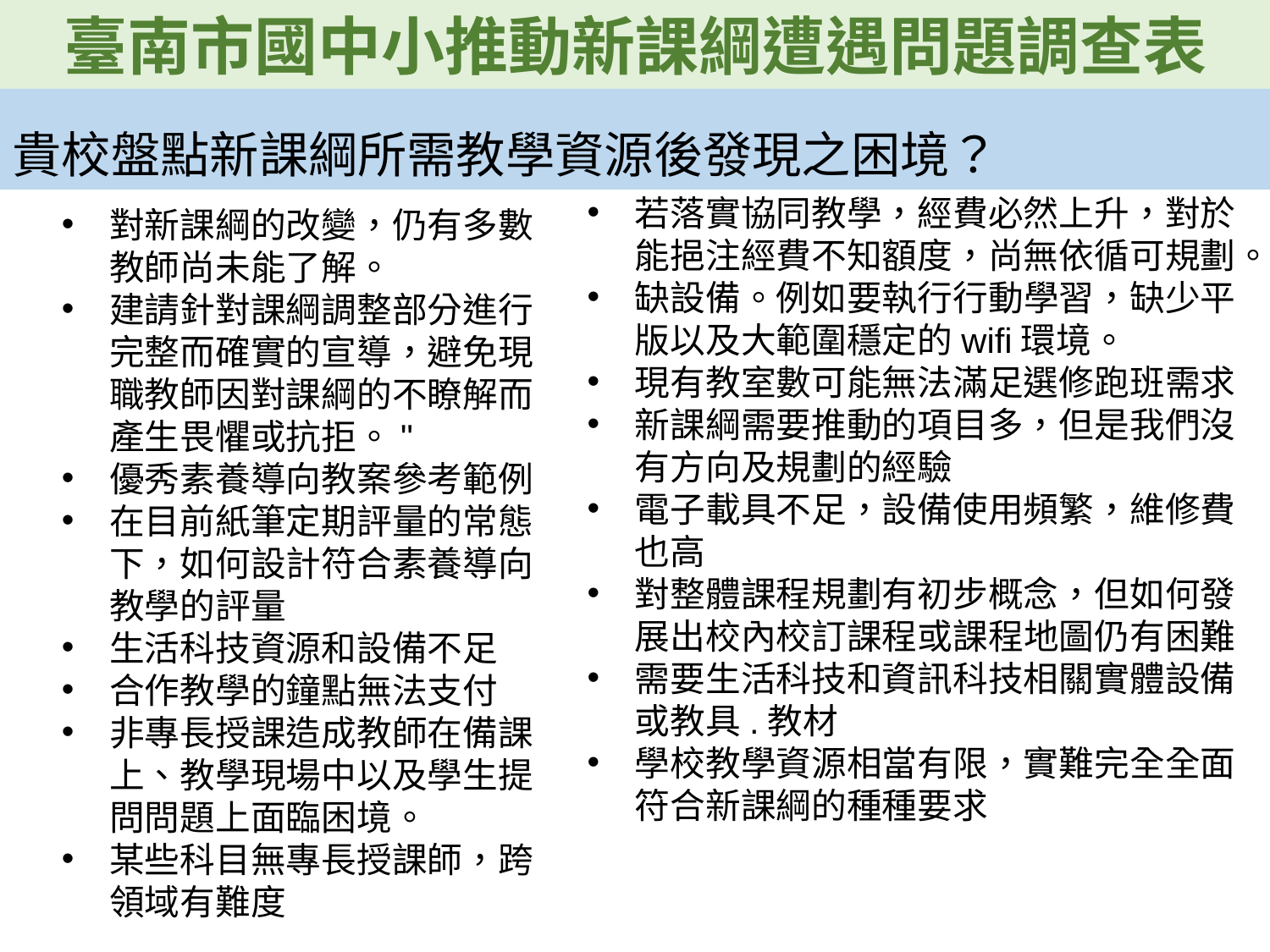

臺南市國中小推動新課綱遭遇問題調查表
貴校盤點新課綱所需教學資源後發現之困境？
若落實協同教學，經費必然上升，對於能挹注經費不知額度，尚無依循可規劃。
缺設備。例如要執行行動學習，缺少平版以及大範圍穩定的wifi環境。
現有教室數可能無法滿足選修跑班需求
新課綱需要推動的項目多，但是我們沒有方向及規劃的經驗
電子載具不足，設備使用頻繁，維修費也高
對整體課程規劃有初步概念，但如何發展出校內校訂課程或課程地圖仍有困難
需要生活科技和資訊科技相關實體設備或教具.教材
學校教學資源相當有限，實難完全全面符合新課綱的種種要求
對新課綱的改變，仍有多數教師尚未能了解。
建請針對課綱調整部分進行完整而確實的宣導，避免現職教師因對課綱的不瞭解而產生畏懼或抗拒。"
優秀素養導向教案參考範例
在目前紙筆定期評量的常態下，如何設計符合素養導向教學的評量
生活科技資源和設備不足
合作教學的鐘點無法支付
非專長授課造成教師在備課上、教學現場中以及學生提問問題上面臨困境。
某些科目無專長授課師，跨領域有難度